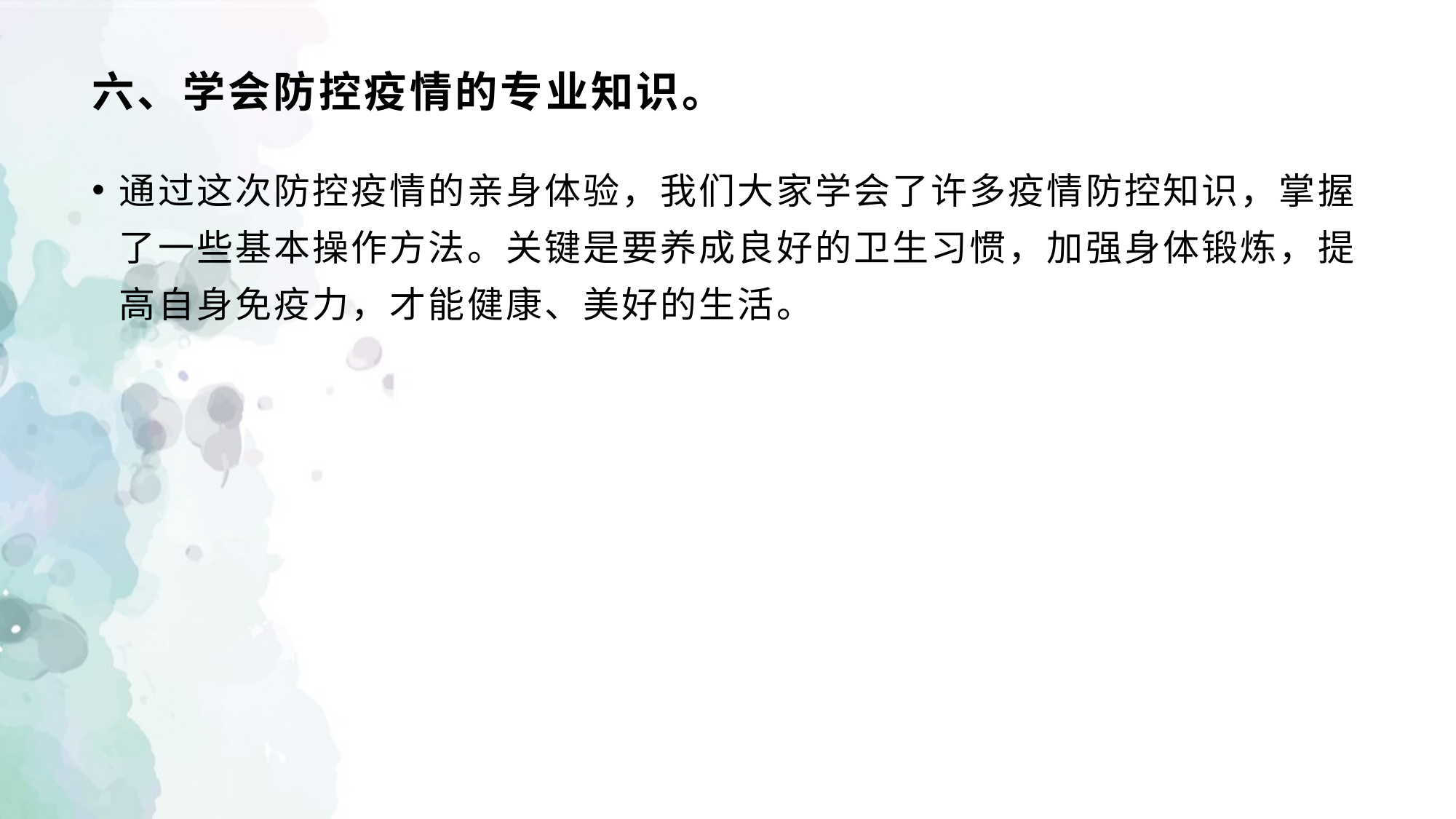

# 六、学会防控疫情的专业知识。
通过这次防控疫情的亲身体验，我们大家学会了许多疫情防控知识，掌握了一些基本操作方法。关键是要养成良好的卫生习惯，加强身体锻炼，提高自身免疫力，才能健康、美好的生活。